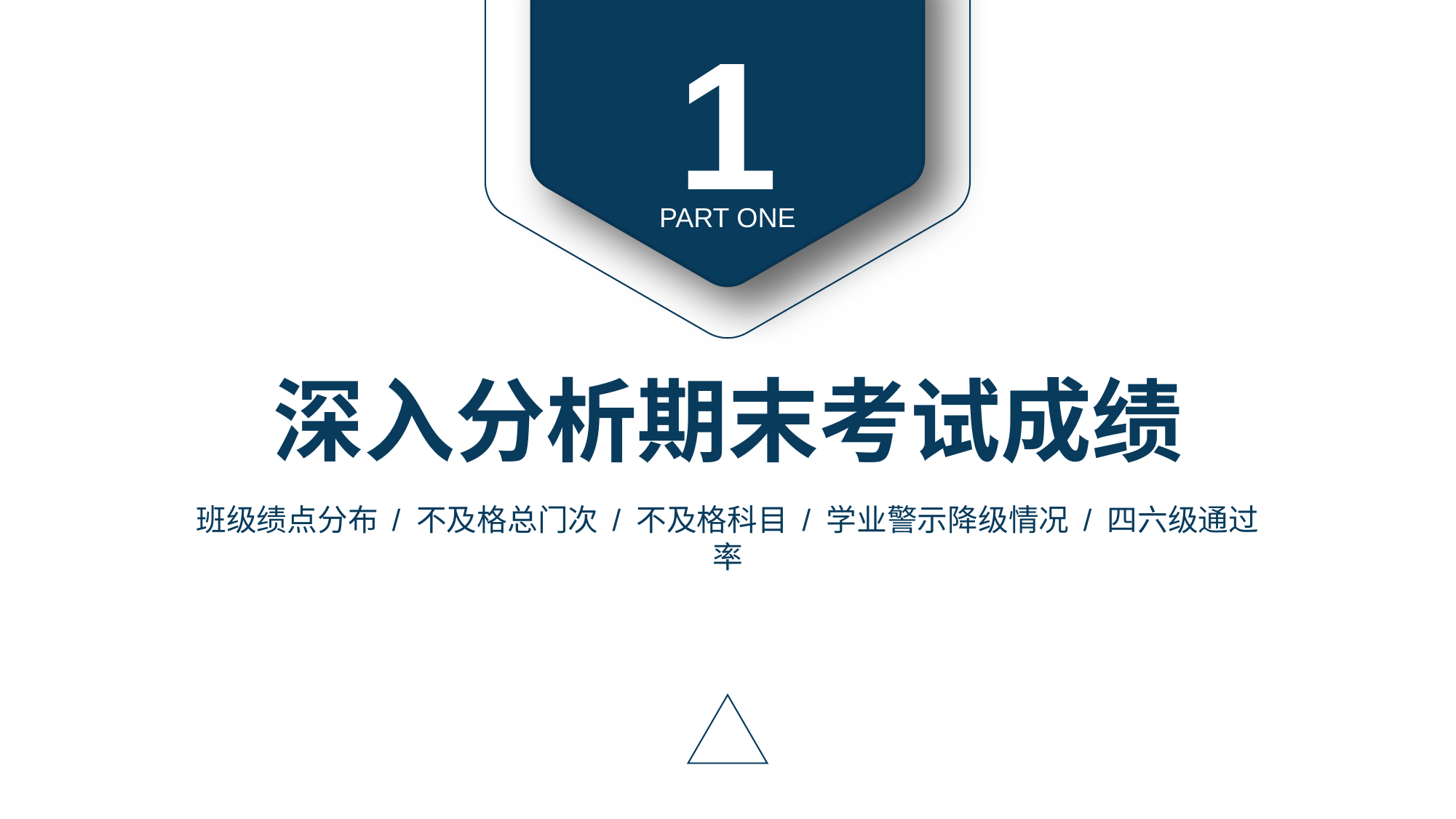

1
PART ONE
深入分析期末考试成绩
班级绩点分布 / 不及格总门次 / 不及格科目 / 学业警示降级情况 / 四六级通过率